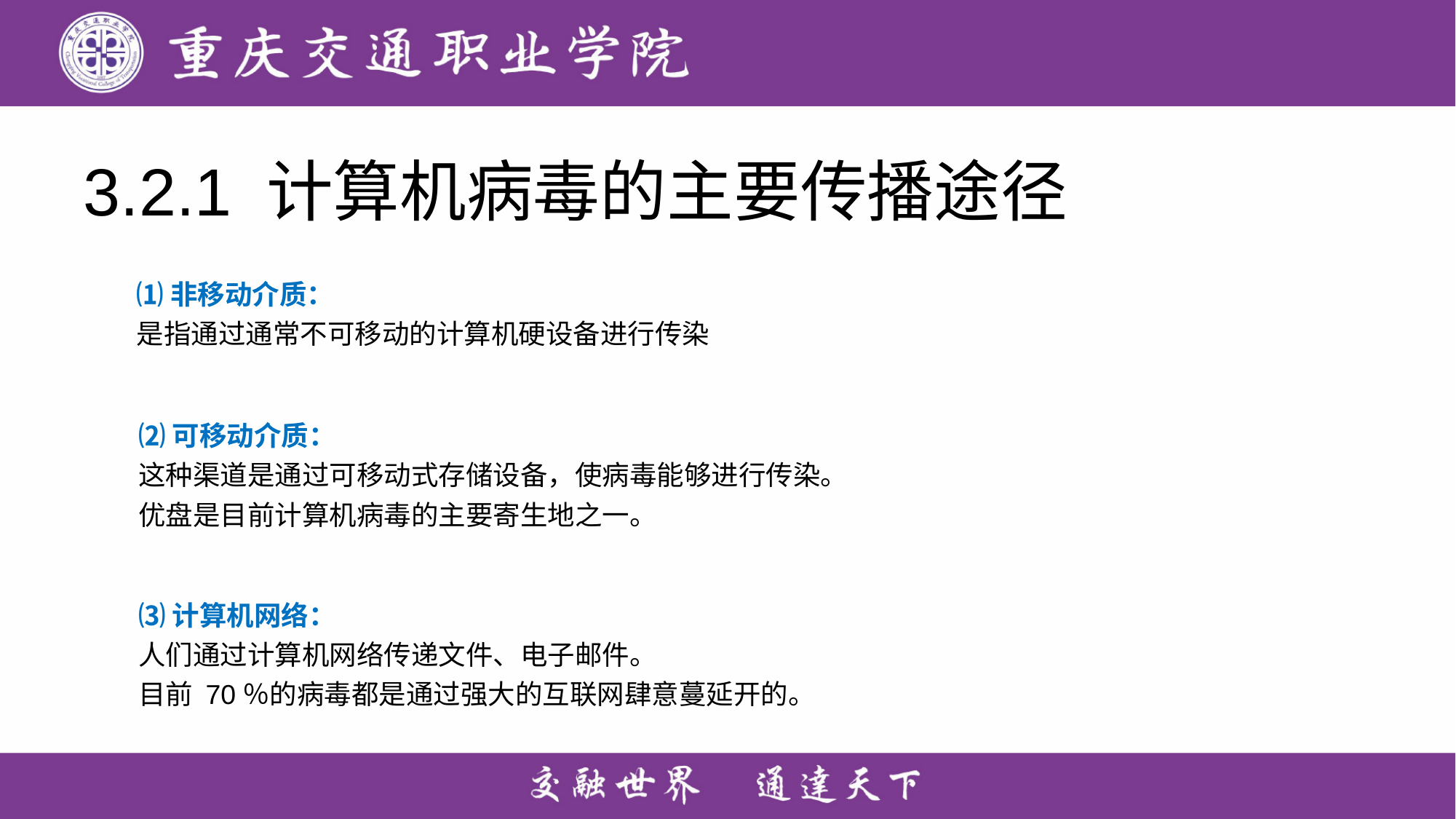

# 3.2.1 计算机病毒的主要传播途径
⑴非移动介质：
是指通过通常不可移动的计算机硬设备进行传染
⑵可移动介质：
这种渠道是通过可移动式存储设备，使病毒能够进行传染。
优盘是目前计算机病毒的主要寄生地之一。
⑶计算机网络：
人们通过计算机网络传递文件、电子邮件。
目前 70％的病毒都是通过强大的互联网肆意蔓延开的。